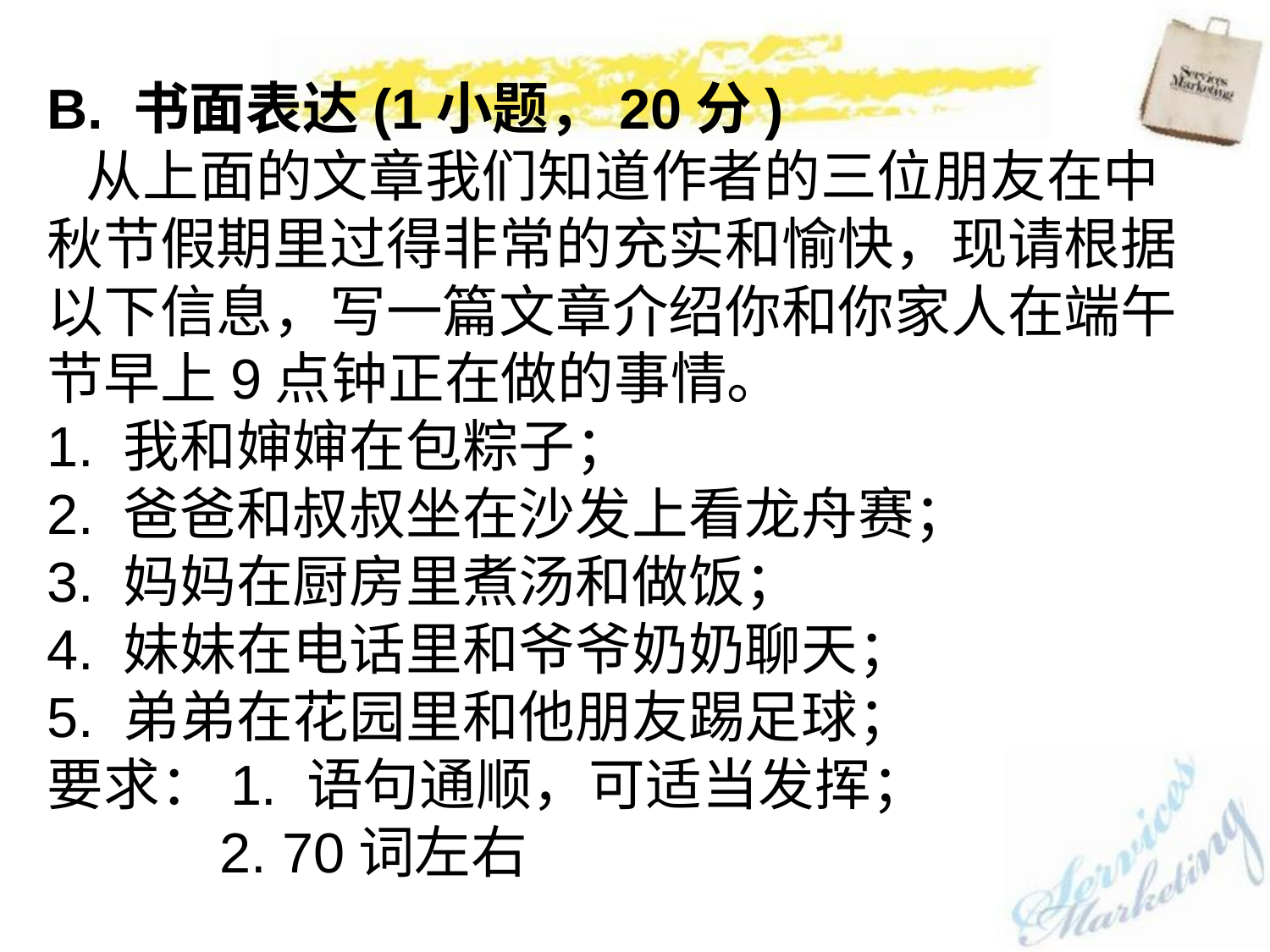

B. 书面表达(1小题，20分)
  从上面的文章我们知道作者的三位朋友在中秋节假期里过得非常的充实和愉快，现请根据以下信息，写一篇文章介绍你和你家人在端午节早上9点钟正在做的事情。
1. 我和婶婶在包粽子；
2. 爸爸和叔叔坐在沙发上看龙舟赛；
3. 妈妈在厨房里煮汤和做饭；
4. 妹妹在电话里和爷爷奶奶聊天；
5. 弟弟在花园里和他朋友踢足球；
要求：1. 语句通顺，可适当发挥；
           2. 70词左右